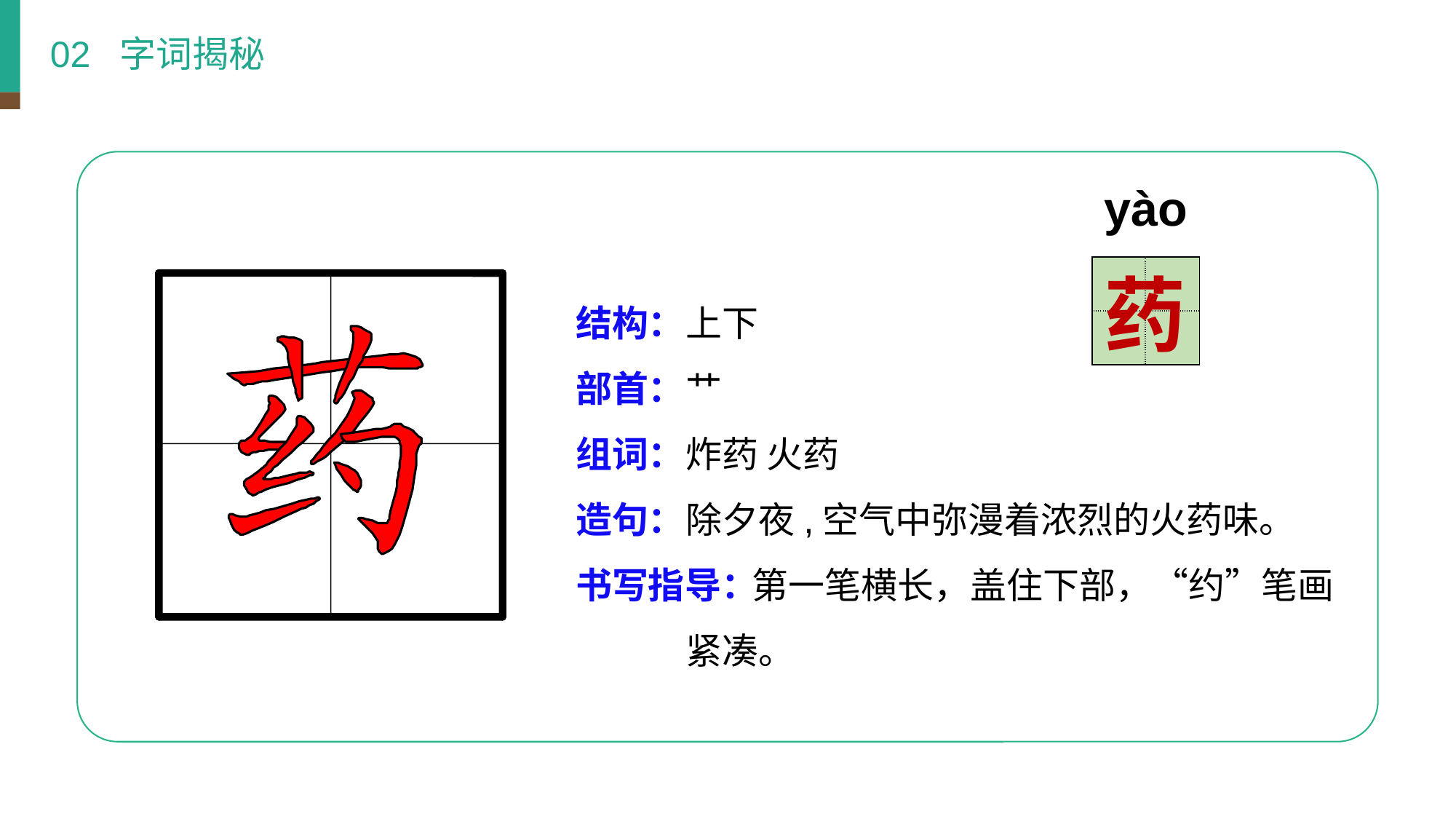

02  字词揭秘
yào
|  |  |
| --- | --- |
|  |  |
药

结构：
部首：
组词：
造句：
书写指导：
上下
艹
炸药 火药
除夕夜,空气中弥漫着浓烈的火药味。
       第一笔横长，盖住下部，“约”笔画紧凑。